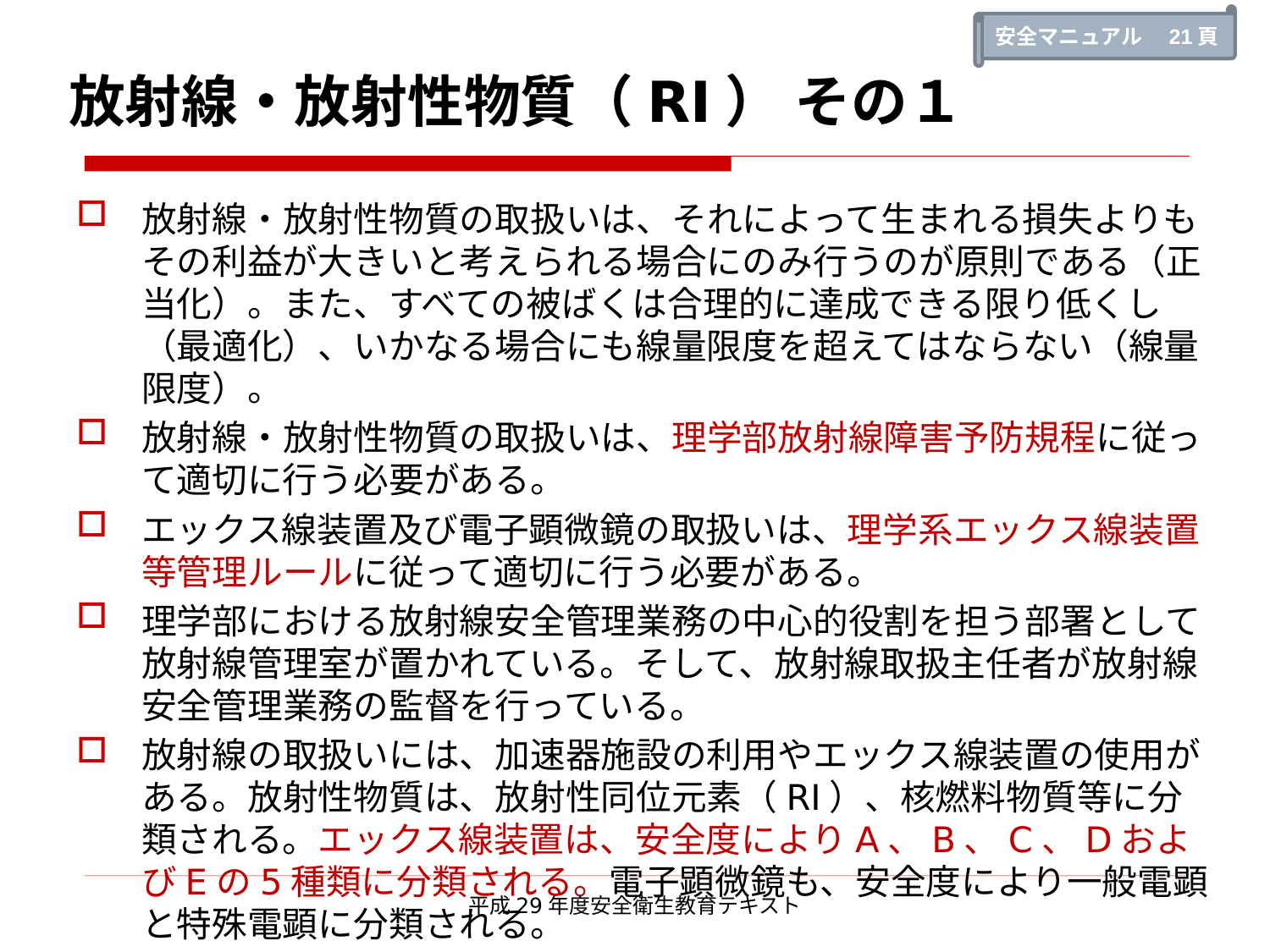

安全マニュアル　21頁
# 放射線・放射性物質（RI） その１
放射線・放射性物質の取扱いは、それによって生まれる損失よりもその利益が大きいと考えられる場合にのみ行うのが原則である（正当化）。また、すべての被ばくは合理的に達成できる限り低くし（最適化）、いかなる場合にも線量限度を超えてはならない（線量限度）。
放射線・放射性物質の取扱いは、理学部放射線障害予防規程に従って適切に行う必要がある。
エックス線装置及び電子顕微鏡の取扱いは、理学系エックス線装置等管理ルールに従って適切に行う必要がある。
理学部における放射線安全管理業務の中心的役割を担う部署として放射線管理室が置かれている。そして、放射線取扱主任者が放射線安全管理業務の監督を行っている。
放射線の取扱いには、加速器施設の利用やエックス線装置の使用がある。放射性物質は、放射性同位元素（RI）、核燃料物質等に分類される。エックス線装置は、安全度によりA、B、C、DおよびEの5種類に分類される。電子顕微鏡も、安全度により一般電顕と特殊電顕に分類される。

平成29年度安全衛生教育テキスト